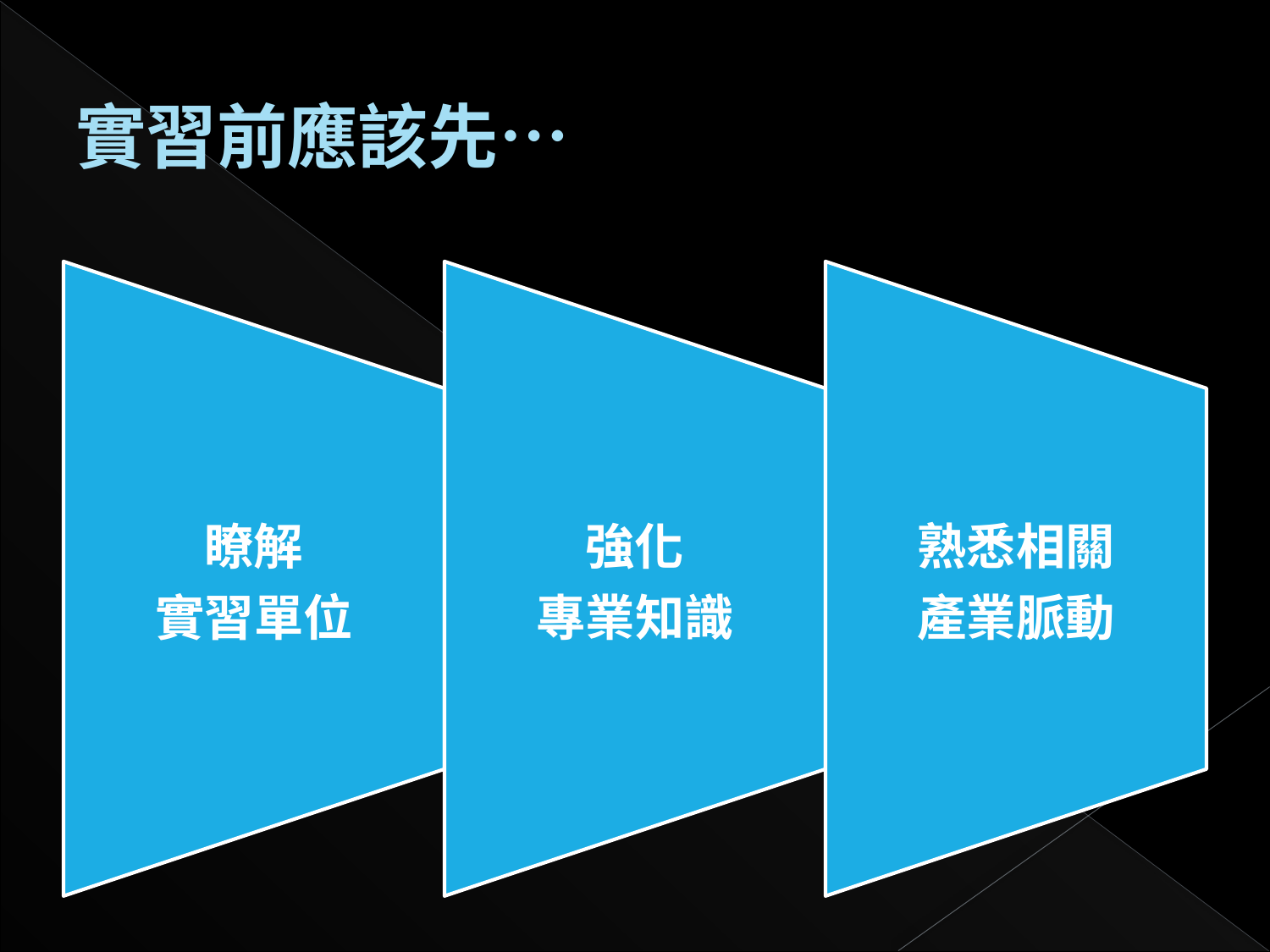

# 實習前應該先…
瞭解
實習單位
強化
專業知識
熟悉相關
產業脈動